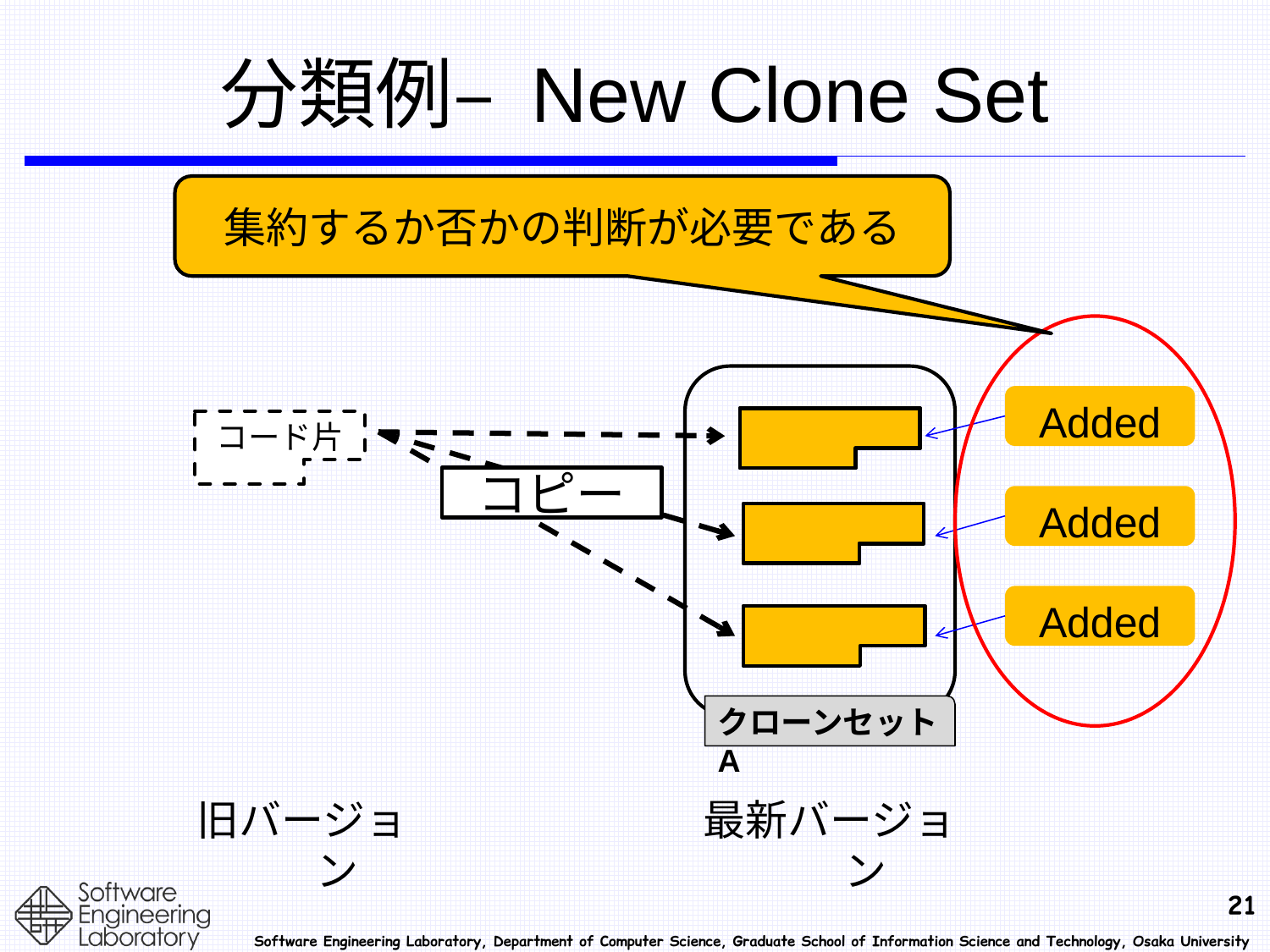

# 分類例– New Clone Set
集約するか否かの判断が必要である

Added

コード片
コピー
Added

Added

クローンセットA
旧バージョン
最新バージョン